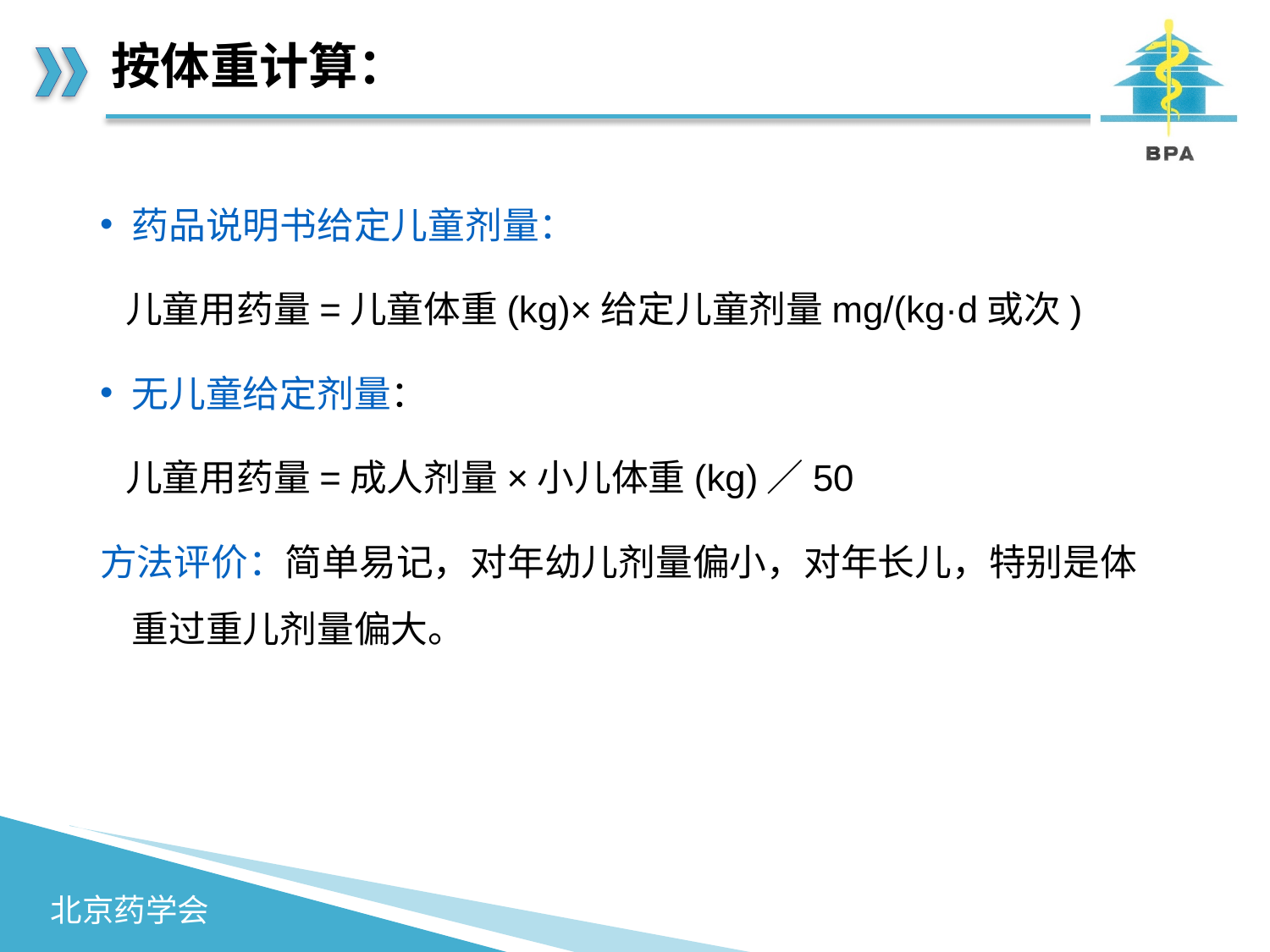

# 按体重计算：
药品说明书给定儿童剂量：
  儿童用药量=儿童体重(kg)×给定儿童剂量mg/(kg·d或次)
无儿童给定剂量：
  儿童用药量=成人剂量×小儿体重(kg)／50
方法评价：简单易记，对年幼儿剂量偏小，对年长儿，特别是体重过重儿剂量偏大。